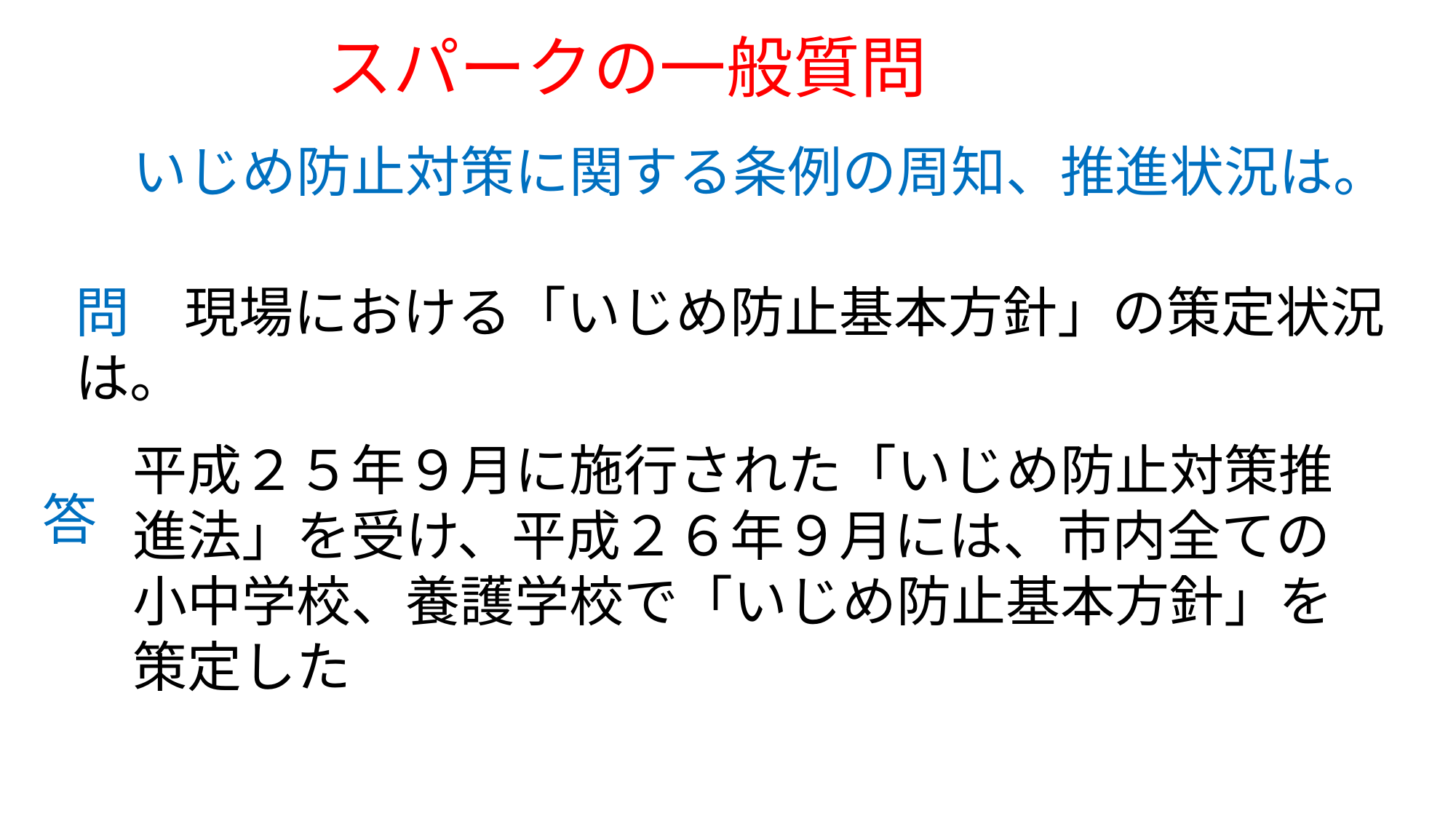

スパークの一般質問
いじめ防止対策に関する条例の周知、推進状況は。
問　現場における「いじめ防止基本方針」の策定状況は。
平成２５年９月に施行された「いじめ防止対策推進法」を受け、平成２６年９月には、市内全ての小中学校、養護学校で「いじめ防止基本方針」を策定した
答